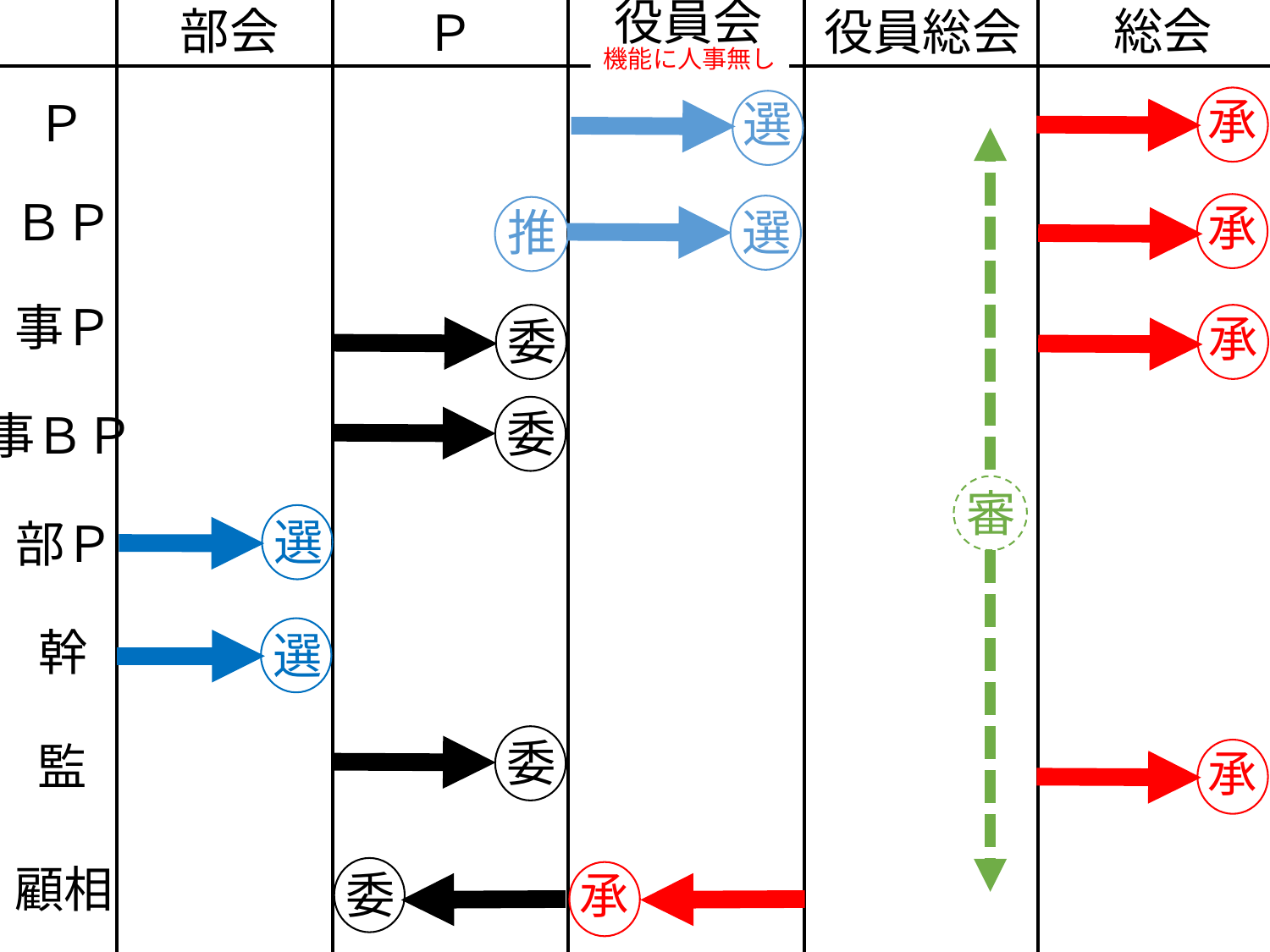

役員会
総会
部会
役員総会
Ｐ
機能に人事無し
承

Ｐ
選

ＢＰ
承

推
選

事Ｐ
承

委

委

事ＢＰ
審

選

部Ｐ
幹
選

委

監
承

顧相
委

承